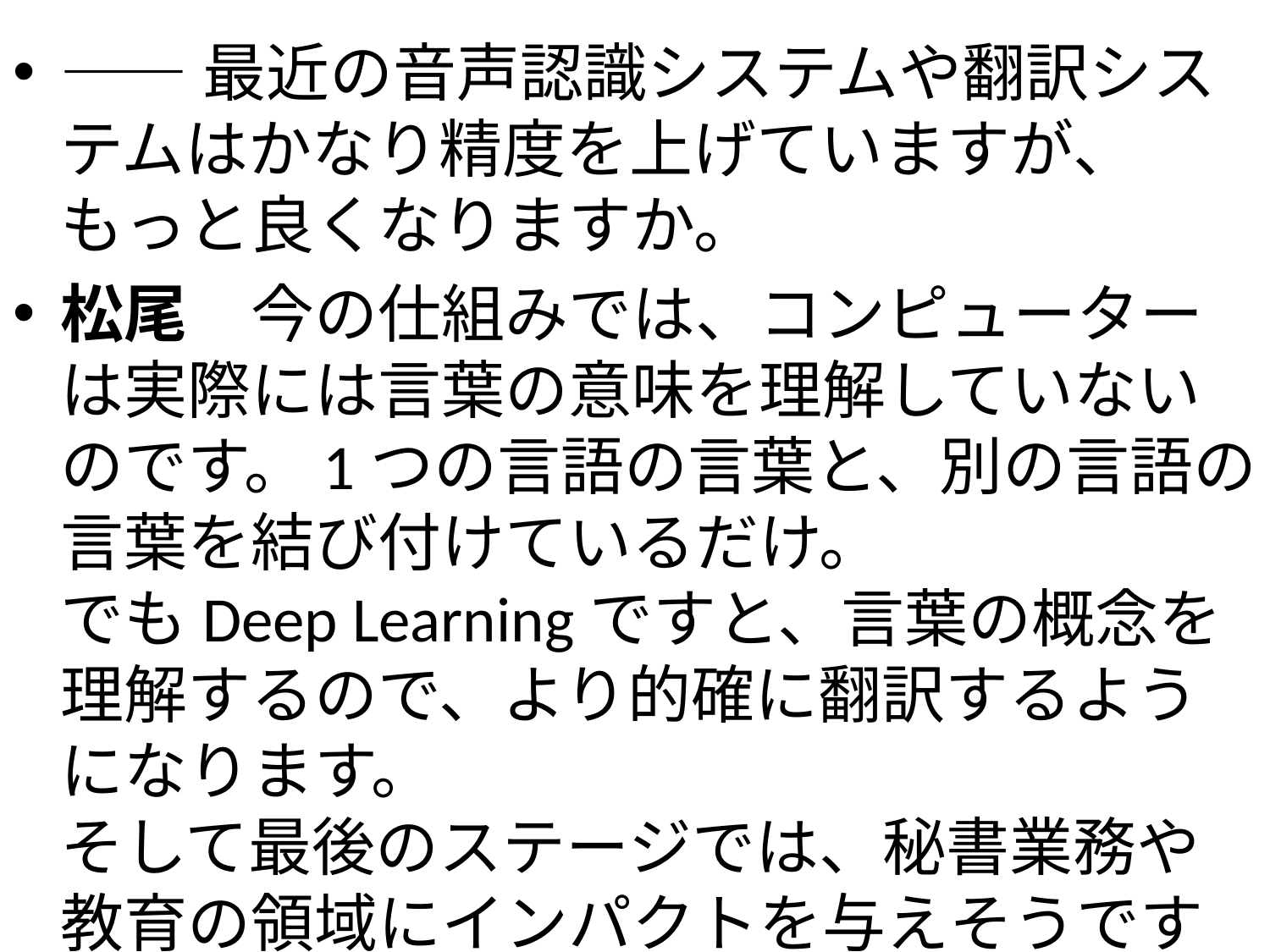

――最近の音声認識システムや翻訳システムはかなり精度を上げていますが、もっと良くなりますか。
松尾　今の仕組みでは、コンピューターは実際には言葉の意味を理解していないのです。1つの言語の言葉と、別の言語の言葉を結び付けているだけ。
でもDeep Learningですと、言葉の概念を理解するので、より的確に翻訳するようになります。
そして最後のステージでは、秘書業務や教育の領域にインパクトを与えそうです